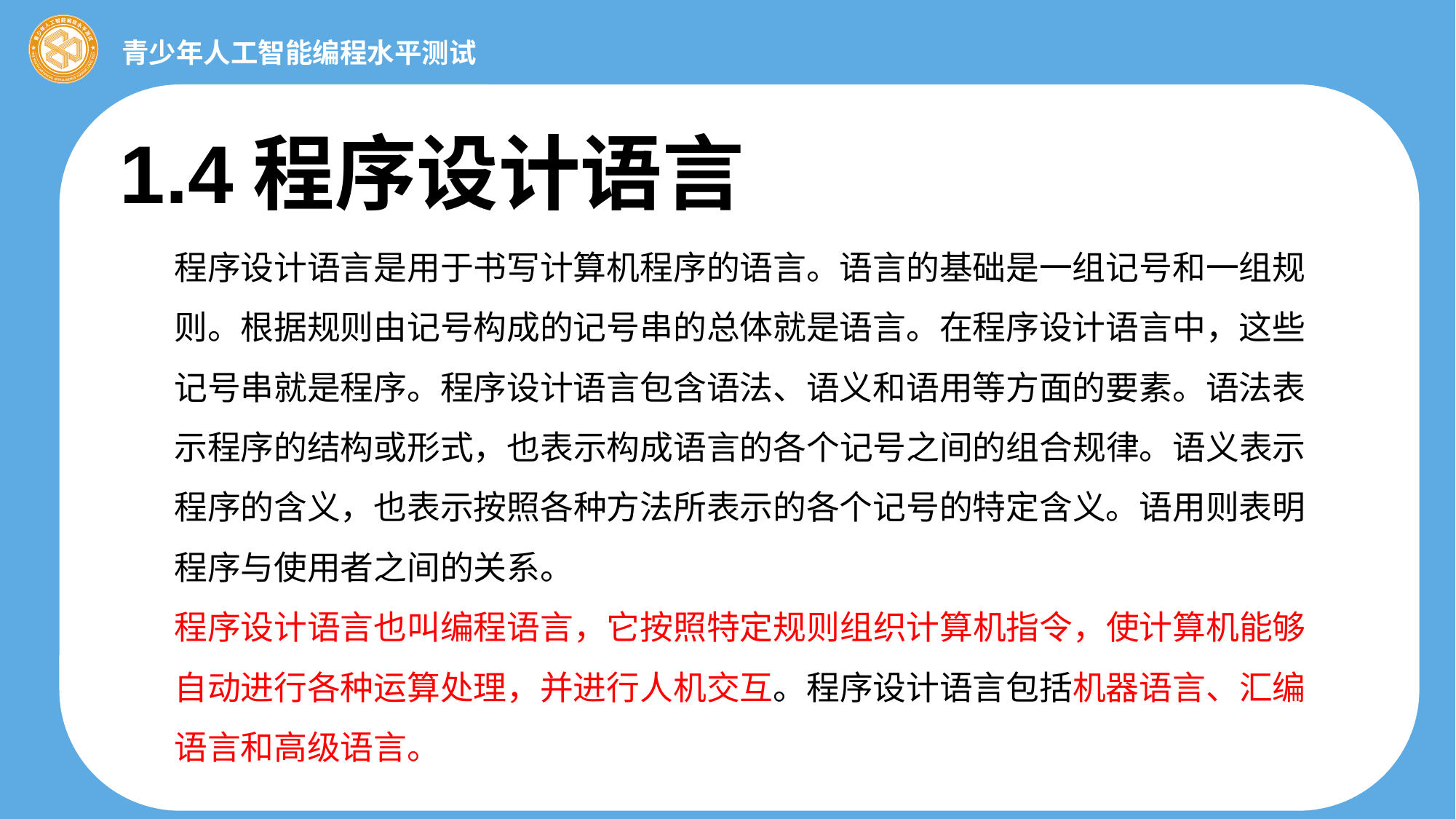

1.4程序设计语言
程序设计语言是用于书写计算机程序的语言。语言的基础是一组记号和一组规则。根据规则由记号构成的记号串的总体就是语言。在程序设计语言中，这些记号串就是程序。程序设计语言包含语法、语义和语用等方面的要素。语法表示程序的结构或形式，也表示构成语言的各个记号之间的组合规律。语义表示程序的含义，也表示按照各种方法所表示的各个记号的特定含义。语用则表明程序与使用者之间的关系。
程序设计语言也叫编程语言，它按照特定规则组织计算机指令，使计算机能够自动进行各种运算处理，并进行人机交互。程序设计语言包括机器语言、汇编语言和高级语言。